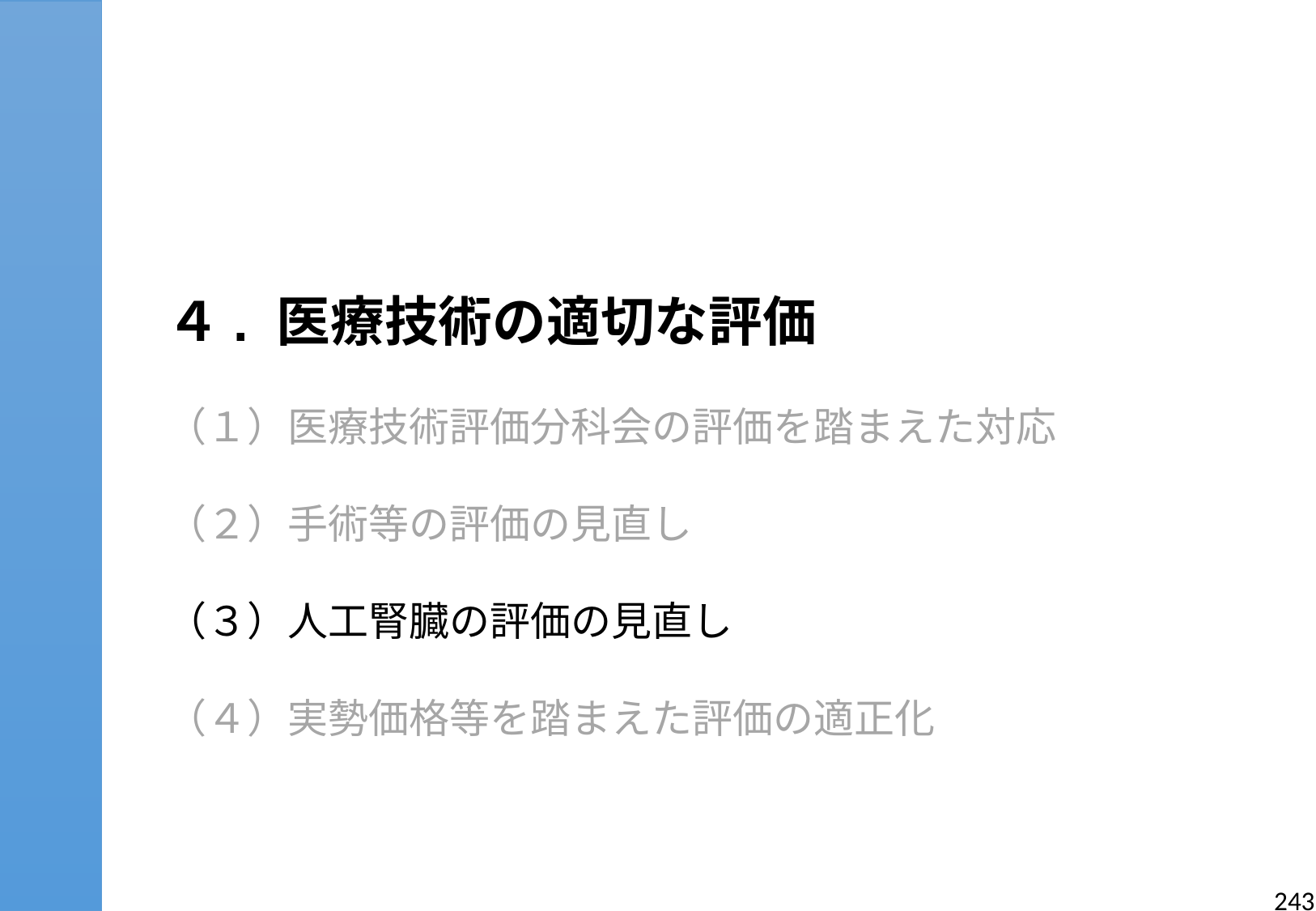

４. 医療技術の適切な評価

（１）医療技術評価分科会の評価を踏まえた対応

（２）手術等の評価の見直し

（３）人工腎臓の評価の見直し

（４）実勢価格等を踏まえた評価の適正化
243